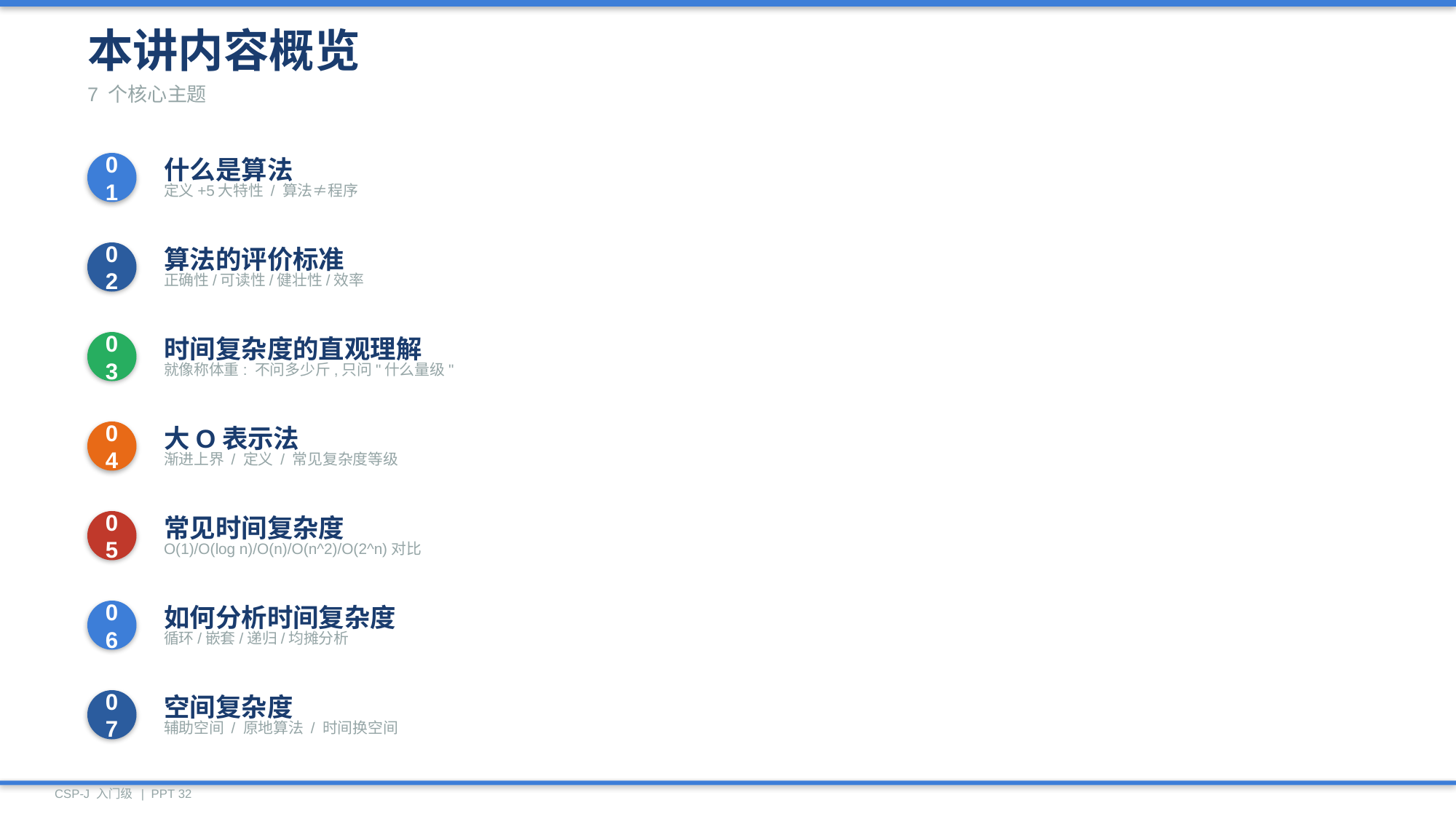

本讲内容概览
7 个核心主题
01
什么是算法
定义+5大特性 / 算法≠程序
02
算法的评价标准
正确性/可读性/健壮性/效率
03
时间复杂度的直观理解
就像称体重: 不问多少斤,只问"什么量级"
04
大O表示法
渐进上界 / 定义 / 常见复杂度等级
05
常见时间复杂度
O(1)/O(log n)/O(n)/O(n^2)/O(2^n)对比
06
如何分析时间复杂度
循环/嵌套/递归/均摊分析
07
空间复杂度
辅助空间 / 原地算法 / 时间换空间

CSP-J 入门级  |  PPT 32